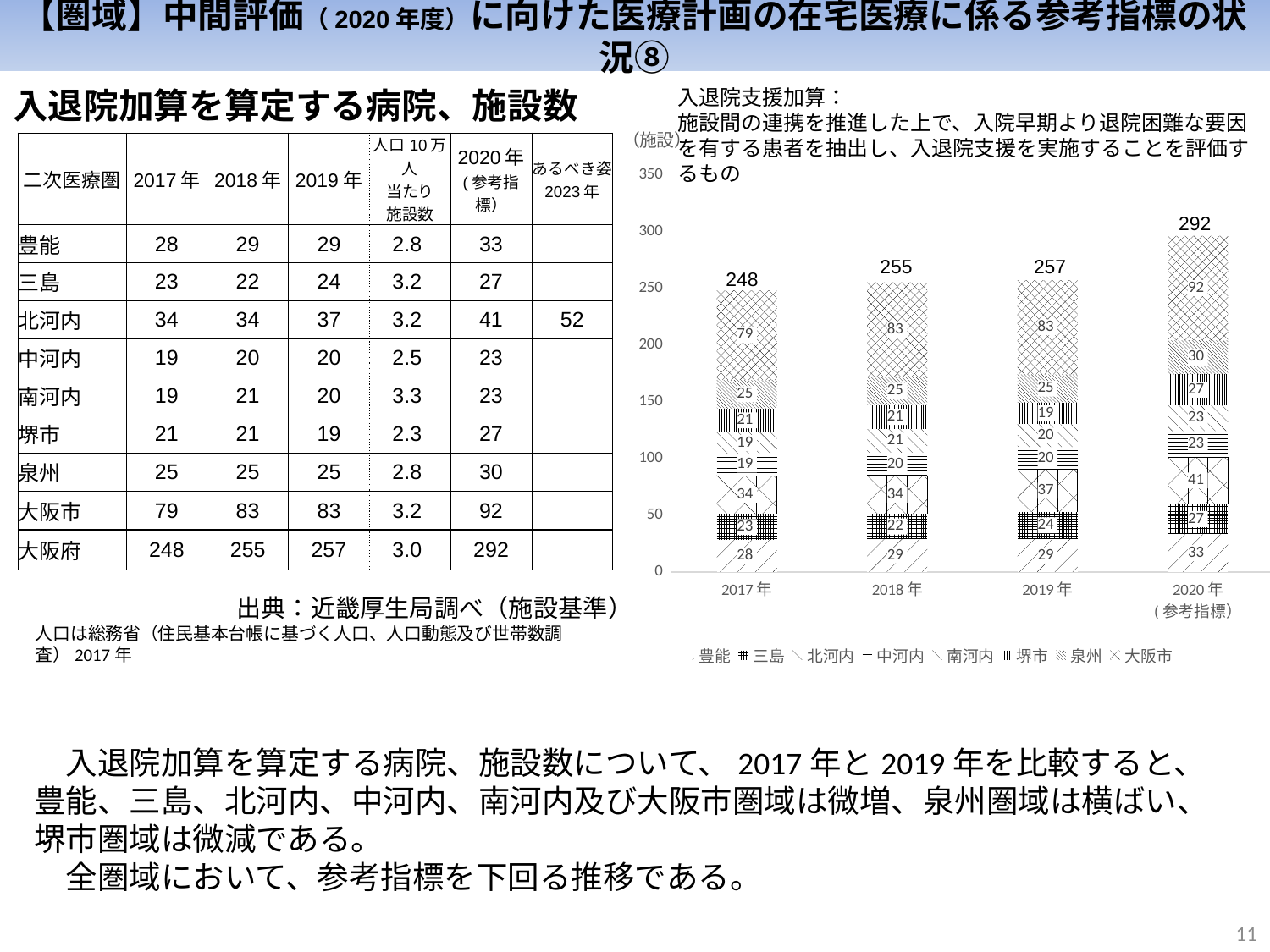

【圏域】中間評価（2020年度）に向けた医療計画の在宅医療に係る参考指標の状況⑧
入退院加算を算定する病院、施設数
入退院支援加算：
施設間の連携を推進した上で、入院早期より退院困難な要因を有する患者を抽出し、入退院支援を実施することを評価するもの

### Chart

| Category | 豊能 | 三島 | 北河内 | 中河内 | 南河内 | 堺市 | 泉州 | 大阪市 |
|---|---|---|---|---|---|---|---|---|
| 2017年 | 28.0 | 23.0 | 34.0 | 19.0 | 19.0 | 21.0 | 25.0 | 79.0 |
| 2018年 | 29.0 | 22.0 | 34.0 | 20.0 | 21.0 | 21.0 | 25.0 | 83.0 |
| 2019年 | 29.0 | 24.0 | 37.0 | 20.0 | 20.0 | 19.0 | 25.0 | 83.0 |
| 2020年
(参考指標） | 33.0 | 27.0 | 41.0 | 23.0 | 23.0 | 27.0 | 30.0 | 92.0 |
| 二次医療圏 | 2017年 | 2018年 | 2019年 | 人口10万人
当たり
施設数 | 2020年
(参考指標） | あるべき姿 2023年 |
| --- | --- | --- | --- | --- | --- | --- |
| 豊能 | 28 | 29 | 29 | 2.8 | 33 |  |
| 三島 | 23 | 22 | 24 | 3.2 | 27 |  |
| 北河内 | 34 | 34 | 37 | 3.2 | 41 | 52 |
| 中河内 | 19 | 20 | 20 | 2.5 | 23 |  |
| 南河内 | 19 | 21 | 20 | 3.3 | 23 |  |
| 堺市 | 21 | 21 | 19 | 2.3 | 27 |  |
| 泉州 | 25 | 25 | 25 | 2.8 | 30 |  |
| 大阪市 | 79 | 83 | 83 | 3.2 | 92 |  |
| 大阪府 | 248 | 255 | 257 | 3.0 | 292 |  |
292
255
257
248
出典：近畿厚生局調べ（施設基準）
人口は総務省（住民基本台帳に基づく人口、人口動態及び世帯数調査）2017年

　入退院加算を算定する病院、施設数について、2017年と2019年を比較すると、豊能、三島、北河内、中河内、南河内及び大阪市圏域は微増、泉州圏域は横ばい、堺市圏域は微減である。
　全圏域において、参考指標を下回る推移である。
11